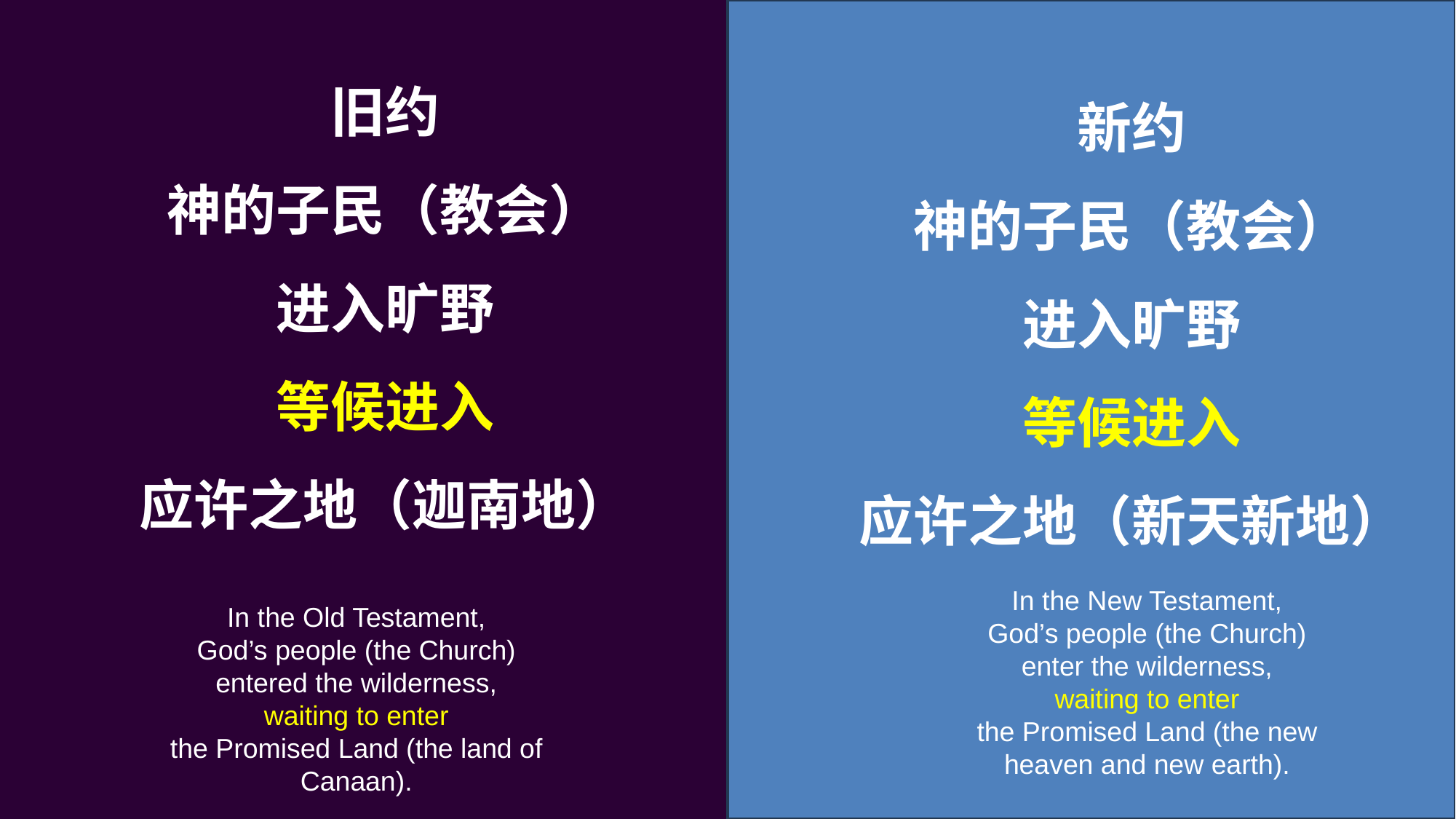

旧约
神的子民（教会）
进入旷野
等候进入
应许之地（迦南地）

新约
神的子民（教会）
进入旷野
等候进入
应许之地（新天新地）
In the New Testament,
God’s people (the Church)
enter the wilderness,
waiting to enter
the Promised Land (the new heaven and new earth).
In the Old Testament,
God’s people (the Church)
entered the wilderness,
waiting to enter
the Promised Land (the land of Canaan).